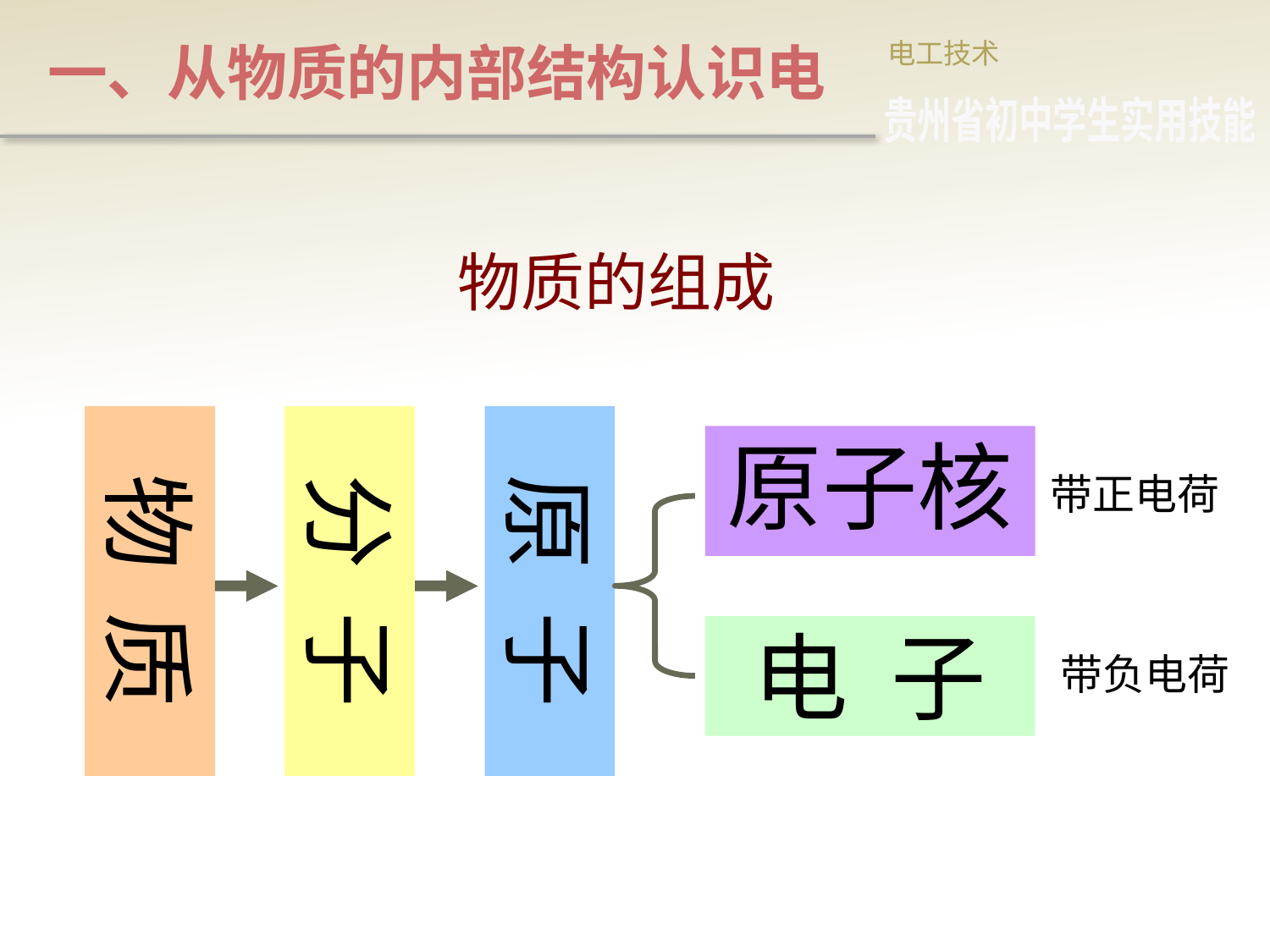

# 一、从物质的内部结构认识电
电工技术
贵州省初中学生实用技能
物质的组成

物  质
分  子
原  子
原子核
带正电荷

电  子
带负电荷